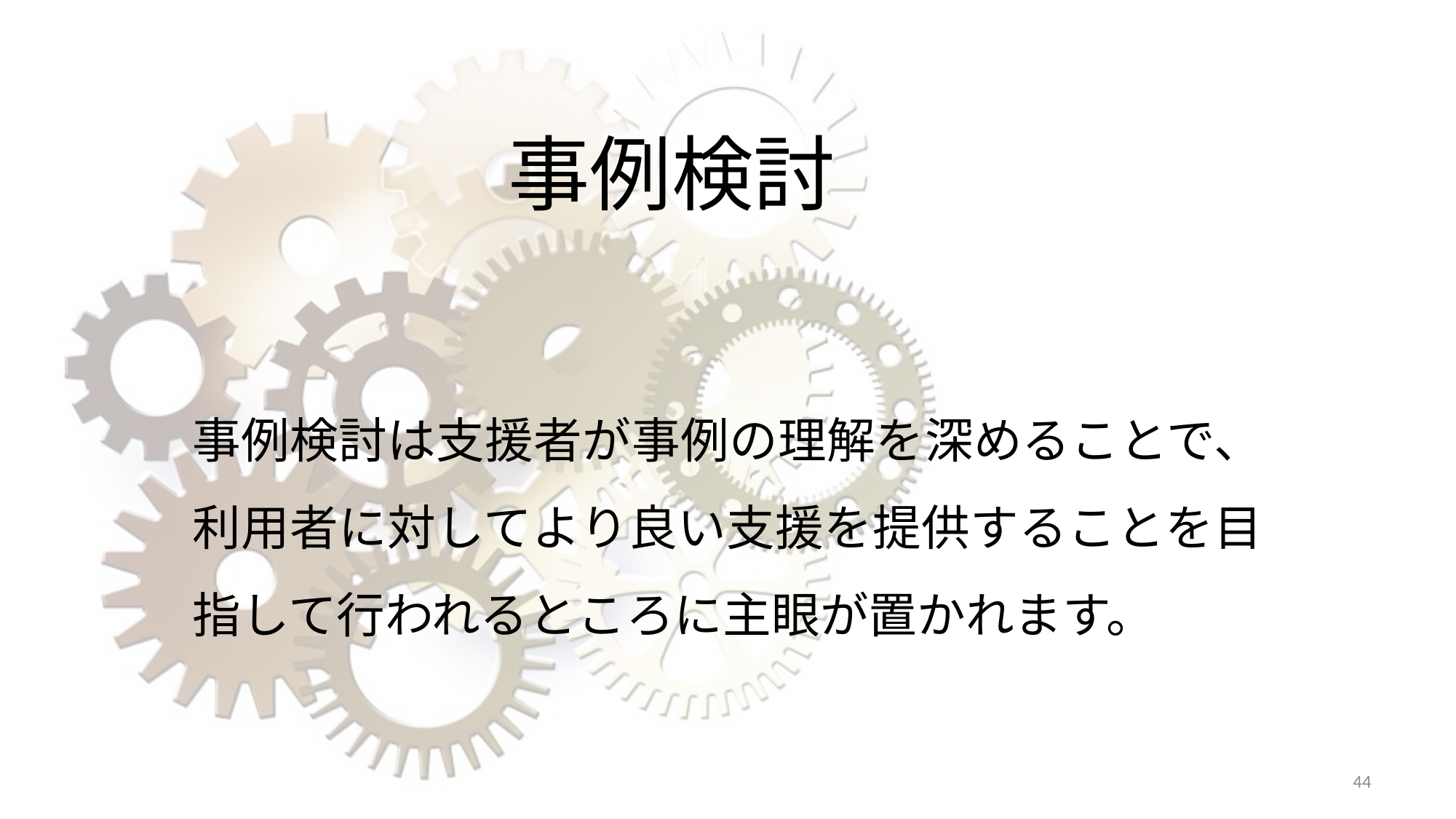

事例検討
事例検討は支援者が事例の理解を深めることで、利用者に対してより良い支援を提供することを目指して行われるところに主眼が置かれます。
44